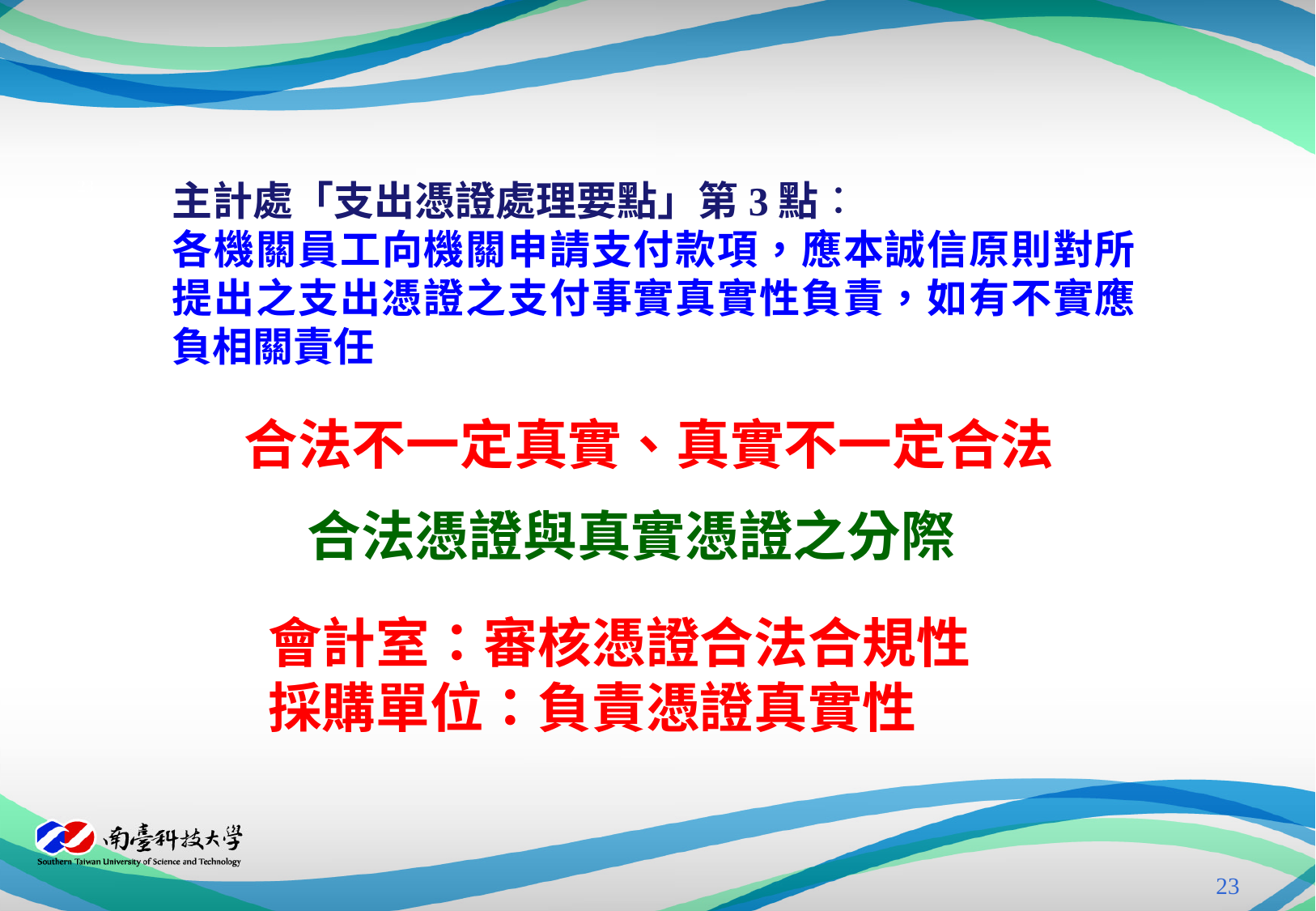

23
主計處「支出憑證處理要點」第3點：
各機關員工向機關申請支付款項，應本誠信原則對所提出之支出憑證之支付事實真實性負責，如有不實應負相關責任

合法不一定真實、真實不一定合法
合法憑證與真實憑證之分際
會計室：審核憑證合法合規性
採購單位：負責憑證真實性
23